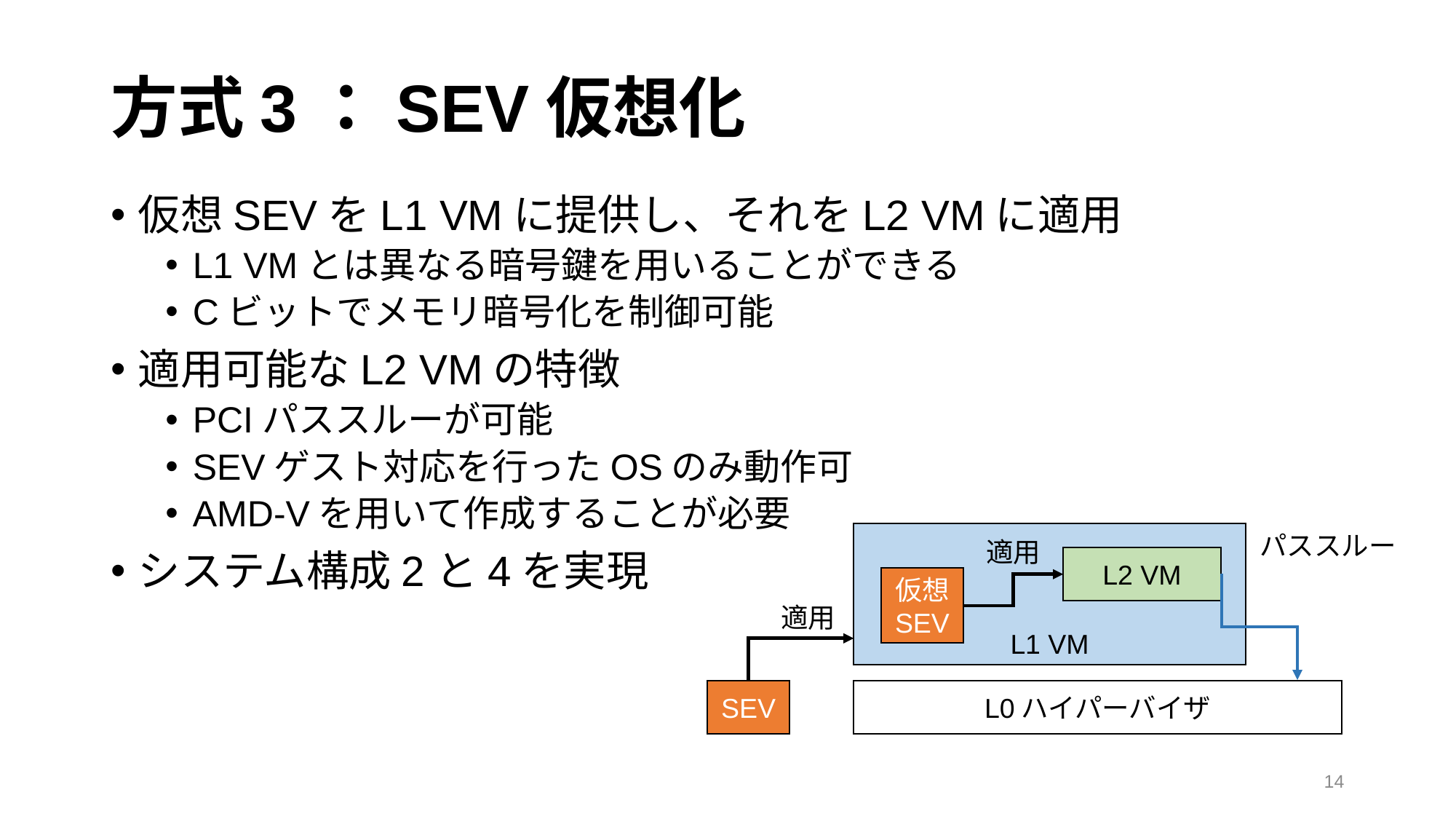

# 方式3：SEV仮想化
仮想SEVをL1 VMに提供し、それをL2 VMに適用
L1 VMとは異なる暗号鍵を用いることができる
Cビットでメモリ暗号化を制御可能
適用可能なL2 VMの特徴
PCIパススルーが可能
SEVゲスト対応を行ったOSのみ動作可
AMD-Vを用いて作成することが必要
システム構成2と4を実現
パススルー
L1 VM
適用
L2 VM
仮想
SEV
適用
SEV
L0ハイパーバイザ
14